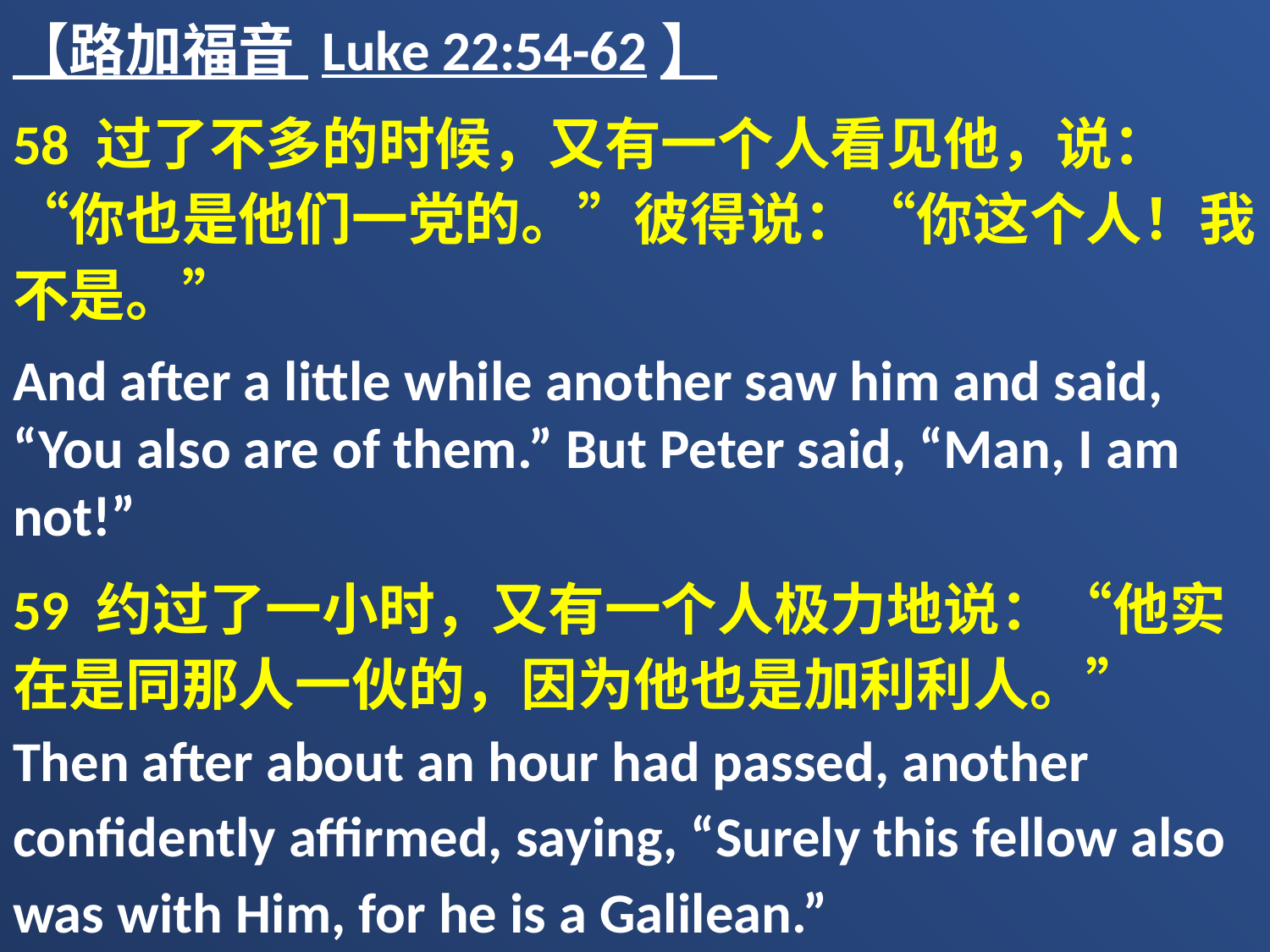

【路加福音 Luke 22:54-62】
58 过了不多的时候，又有一个人看见他，说：“你也是他们一党的。”彼得说：“你这个人！我不是。”
And after a little while another saw him and said, “You also are of them.” But Peter said, “Man, I am not!”
59 约过了一小时，又有一个人极力地说：“他实在是同那人一伙的，因为他也是加利利人。” Then after about an hour had passed, another confidently affirmed, saying, “Surely this fellow also was with Him, for he is a Galilean.”